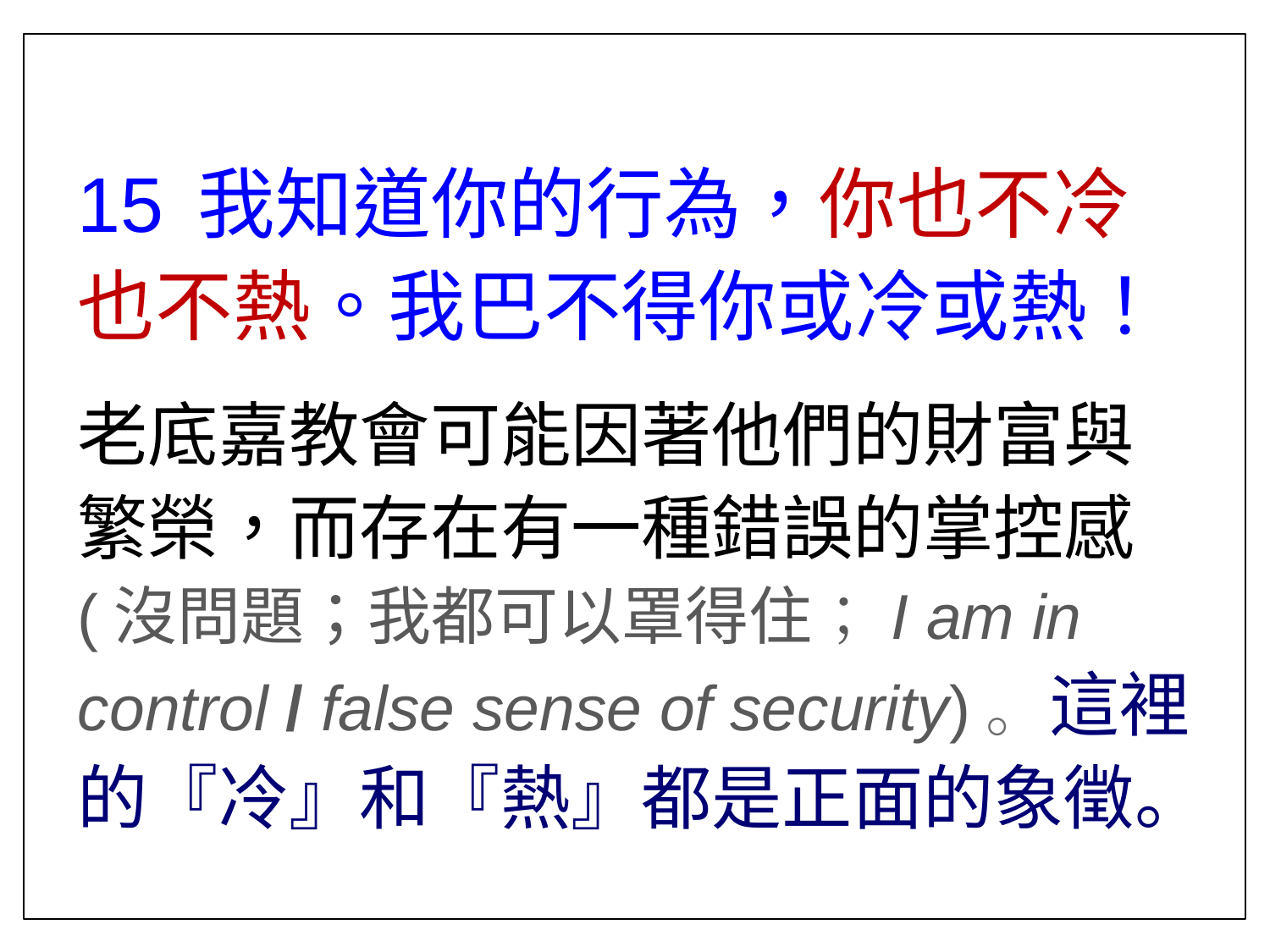

15 我知道你的行為，你也不冷也不熱。我巴不得你或冷或熱！
老底嘉教會可能因著他們的財富與繁榮，而存在有一種錯誤的掌控感 (沒問題；我都可以罩得住；I am in control / false sense of security)。這裡的『冷』和『熱』都是正面的象徵。